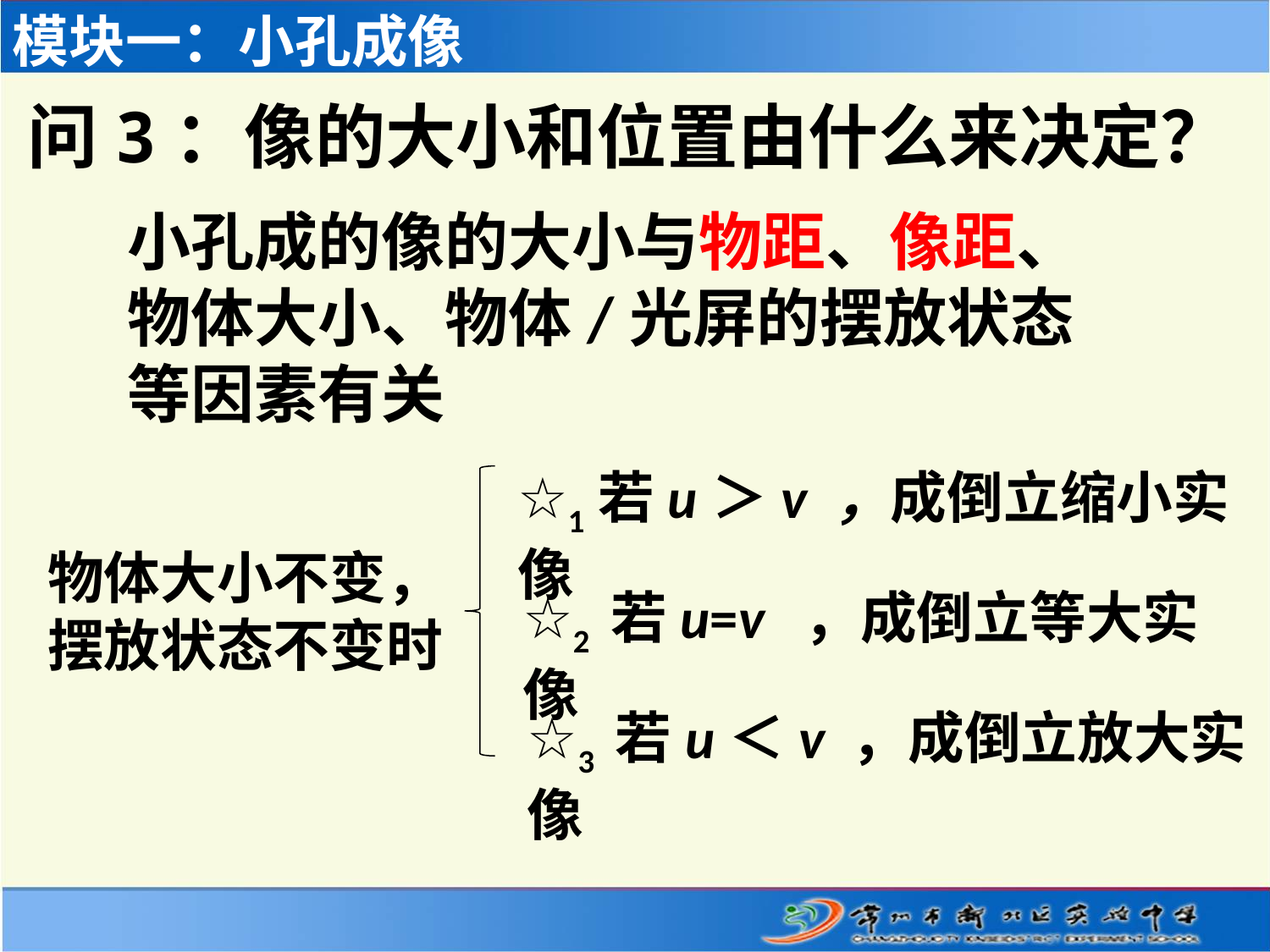

模块一：小孔成像
问3：像的大小和位置由什么来决定？
小孔成的像的大小与物距、像距、物体大小、物体/光屏的摆放状态等因素有关
☆1若u＞v ，成倒立缩小实像

物体大小不变，摆放状态不变时
☆2 若u=v  ，成倒立等大实像
☆3 若u＜v ，成倒立放大实像